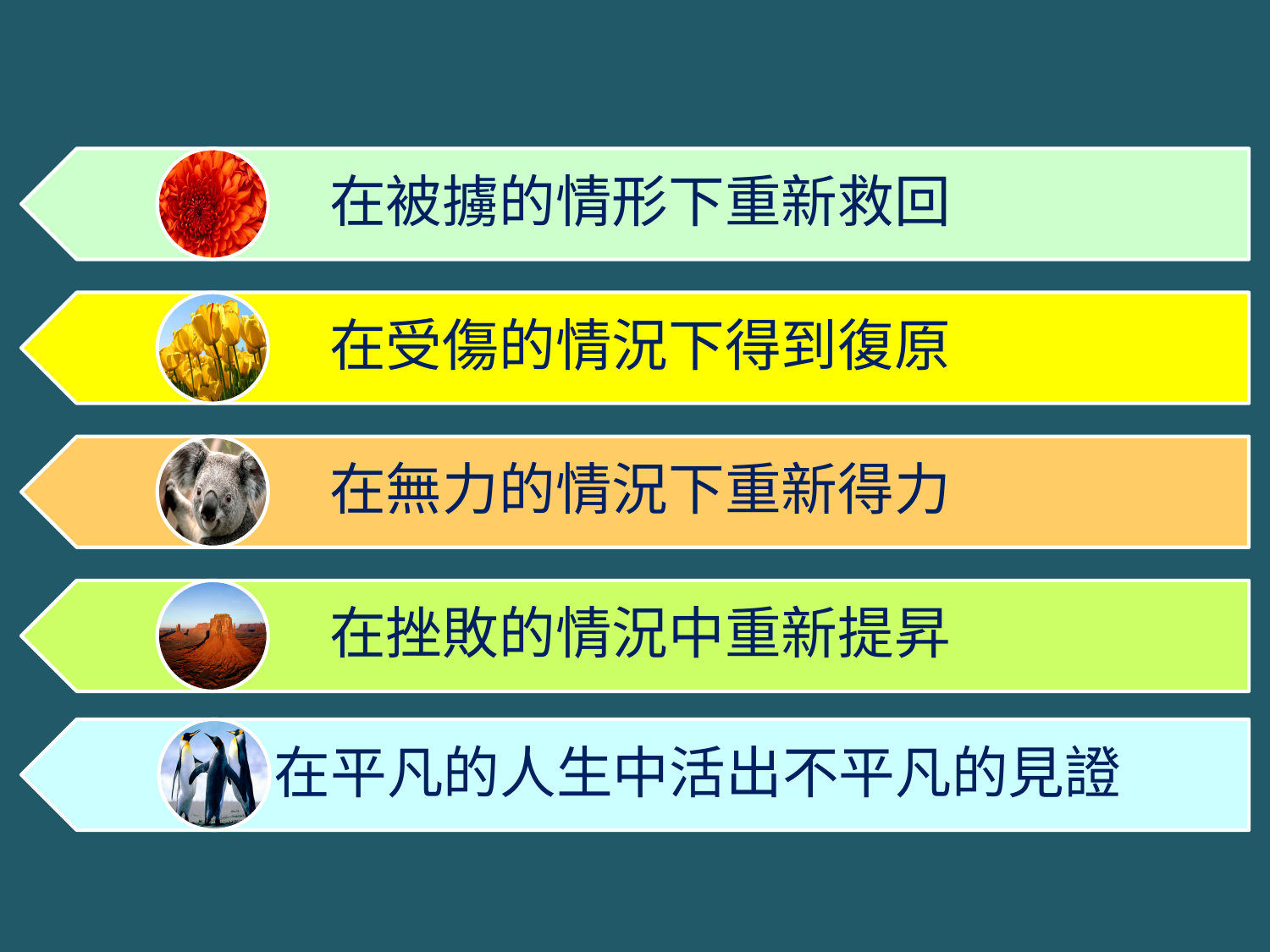

在被擄的情形下重新救回
在受傷的情況下得到復原
在無力的情況下重新得力
在挫敗的情況中重新提昇
        在平凡的人生中活出不平凡的見證